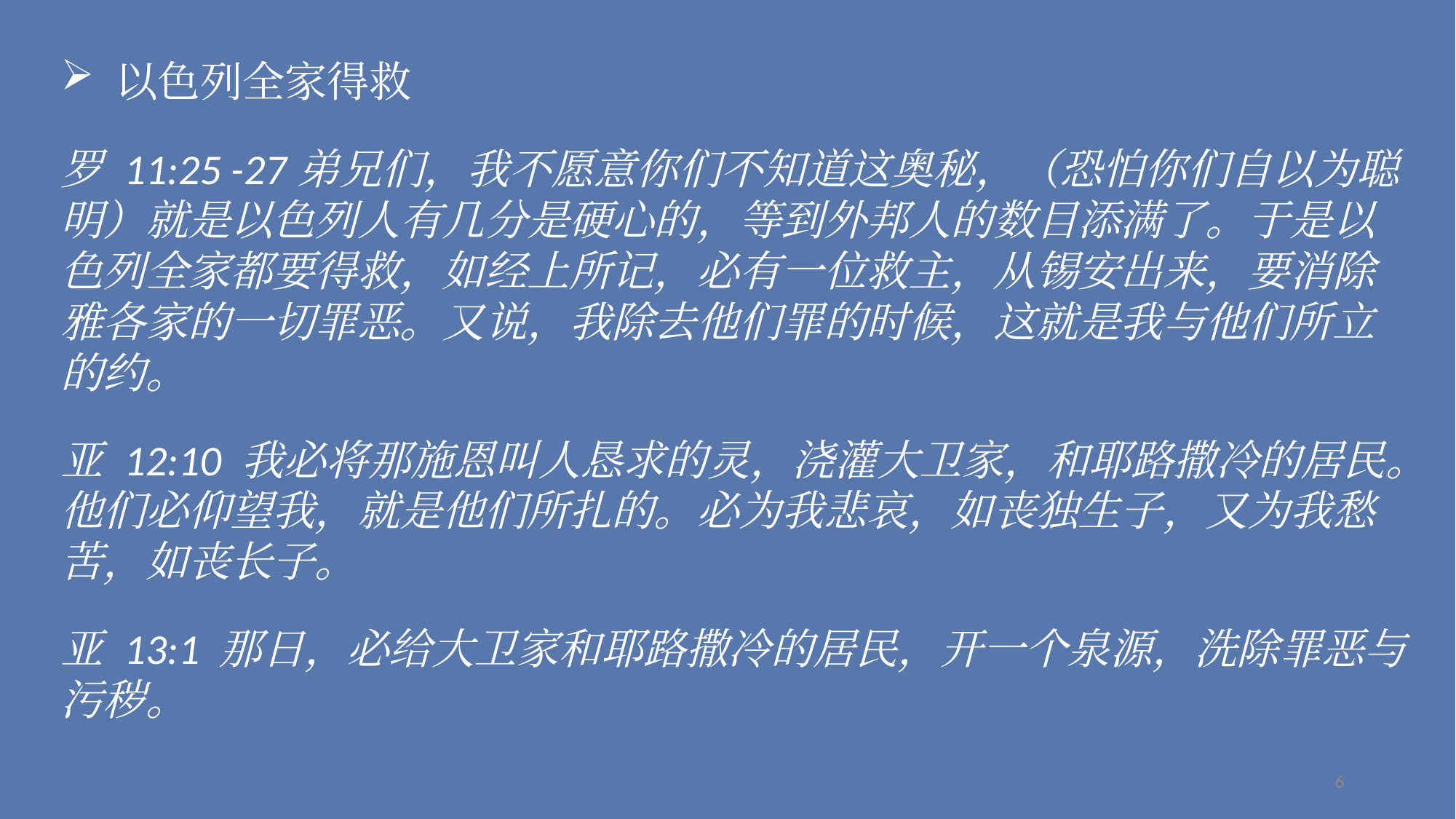

以色列全家得救
罗 11:25 -27弟兄们，我不愿意你们不知道这奥秘，（恐怕你们自以为聪明）就是以色列人有几分是硬心的，等到外邦人的数目添满了。于是以色列全家都要得救，如经上所记，必有一位救主，从锡安出来，要消除雅各家的一切罪恶。又说，我除去他们罪的时候，这就是我与他们所立的约。
亚 12:10 我必将那施恩叫人恳求的灵，浇灌大卫家，和耶路撒冷的居民。他们必仰望我，就是他们所扎的。必为我悲哀，如丧独生子，又为我愁苦，如丧长子。
亚 13:1 那日，必给大卫家和耶路撒冷的居民，开一个泉源，洗除罪恶与污秽。
6